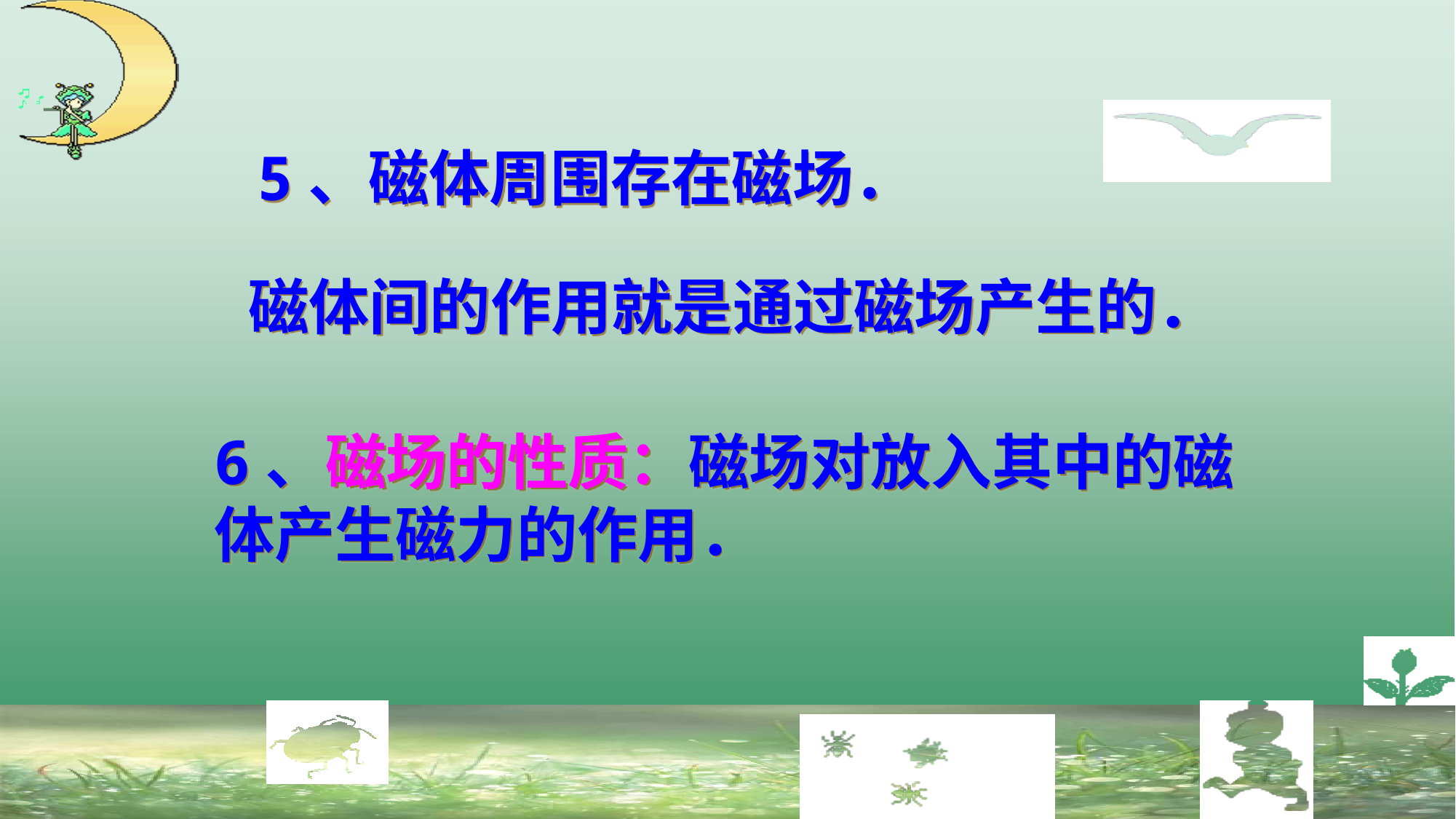

5、磁体周围存在磁场．
磁体间的作用就是通过磁场产生的．
6、磁场的性质：磁场对放入其中的磁体产生磁力的作用．